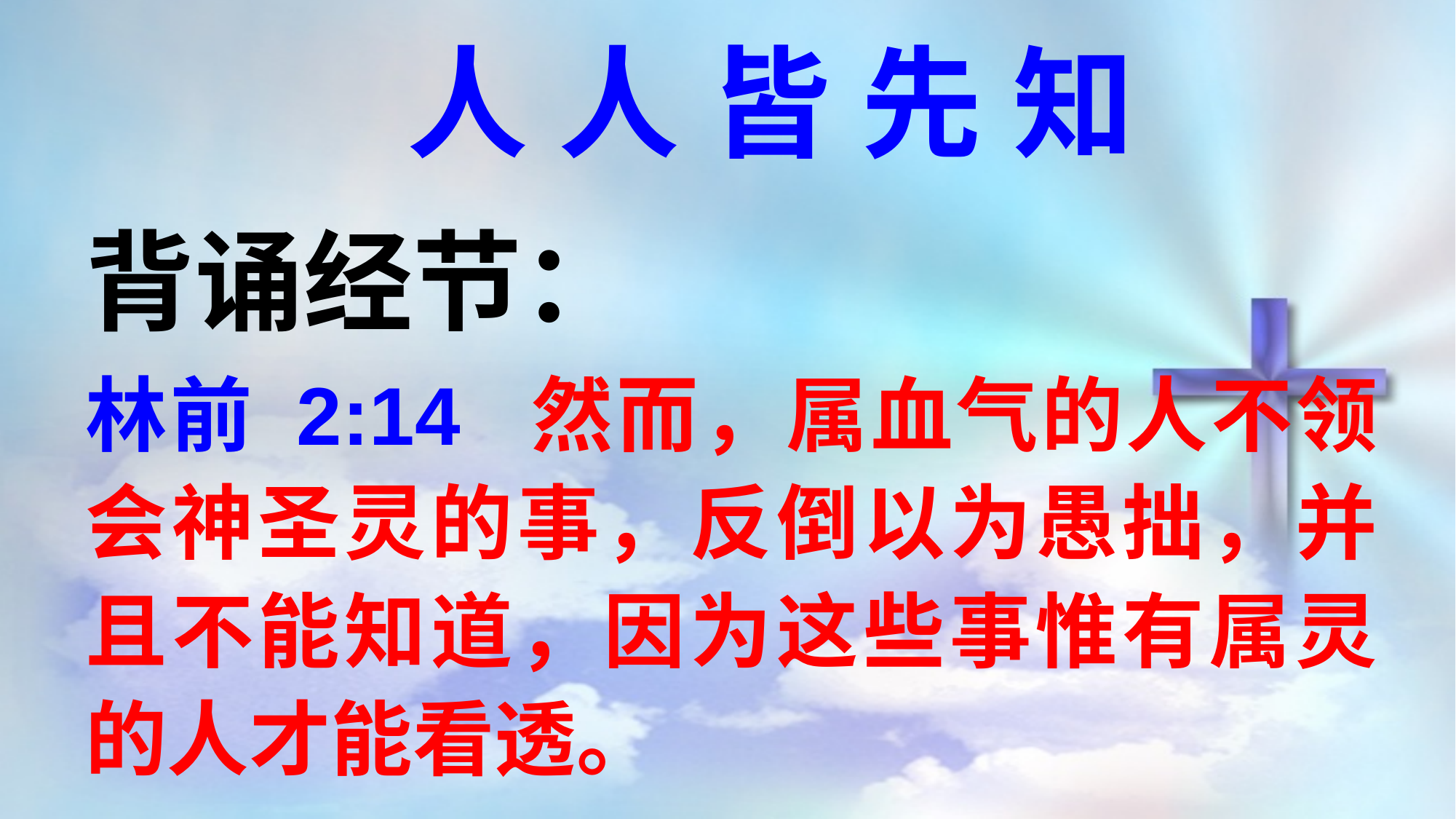

人人皆先知
背诵经节：
林前 2:14  然而，属血气的人不领会神圣灵的事，反倒以为愚拙，并且不能知道，因为这些事惟有属灵的人才能看透。